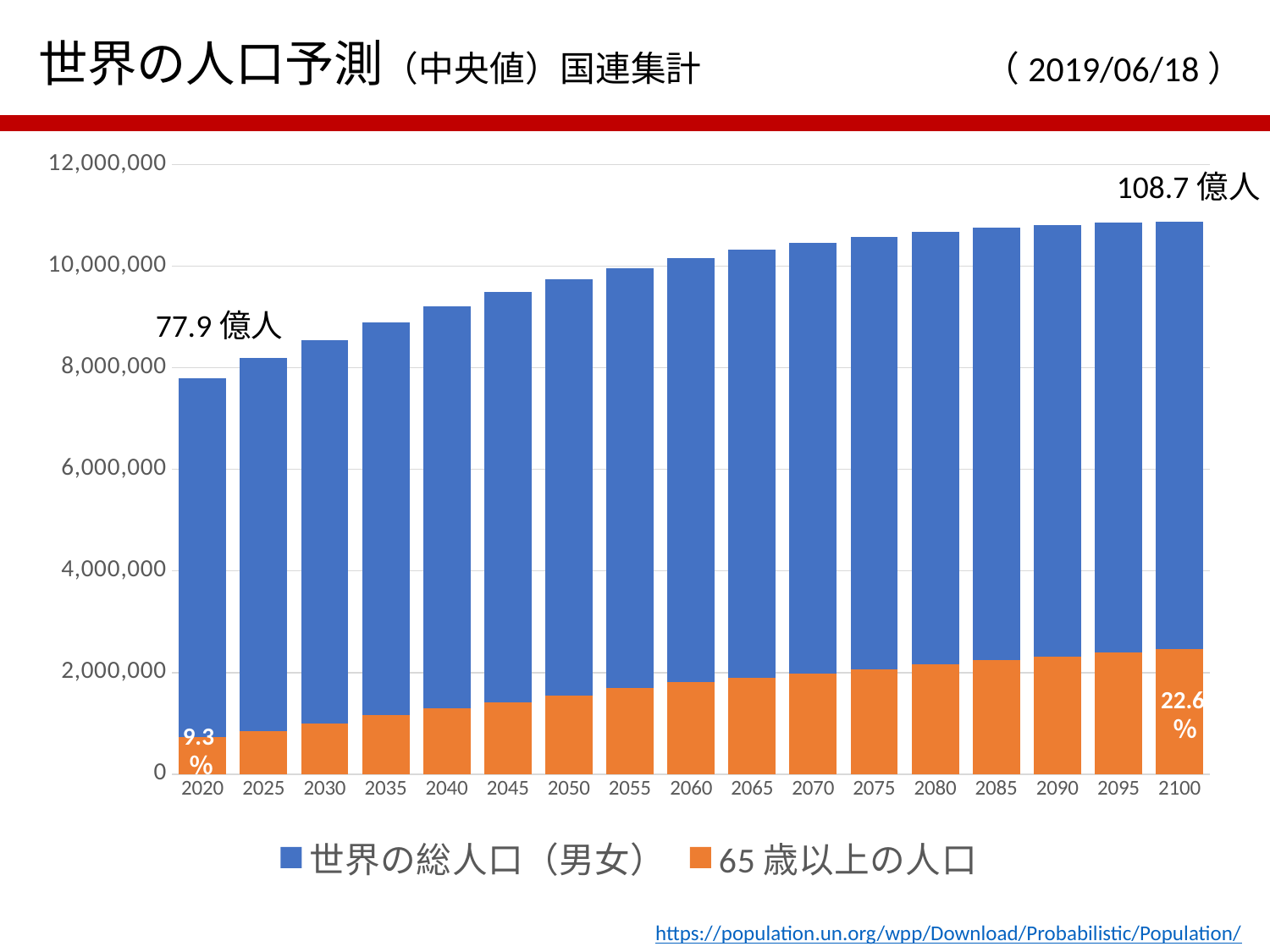

世界の人口予測（中央値）国連集計　　　　　　　　（2019/06/18）

### Chart

| Category |  |  |
|---|---|---|
| 2020 | 7794798.729 | 727606.345 |
| 2025 | 8184437.453 | 852856.423 |
| 2030 | 8548487.371 | 997488.471 |
| 2035 | 8887524.229 | 1154546.696 |
| 2040 | 9198847.382 | 1300517.357 |
| 2045 | 9481803.272 | 1420019.885 |
| 2050 | 9735033.9 | 1548852.154 |
| 2055 | 9958094.004 | 1699154.335 |
| 2060 | 10151448.838 | 1810397.597 |
| 2065 | 10317830.244 | 1899259.311 |
| 2070 | 10459152.567 | 1978883.029 |
| 2075 | 10577155.84 | 2064916.627 |
| 2080 | 10673727.144 | 2154885.047 |
| 2085 | 10750443.601 | 2241224.207 |
| 2090 | 10809618.64 | 2318512.846 |
| 2095 | 10851507.633 | 2389559.494 |
| 2100 | 10874951.668 | 2456467.009 |
108.7億人
77.9億人
22.6％
9.3％
https://population.un.org/wpp/Download/Probabilistic/Population/